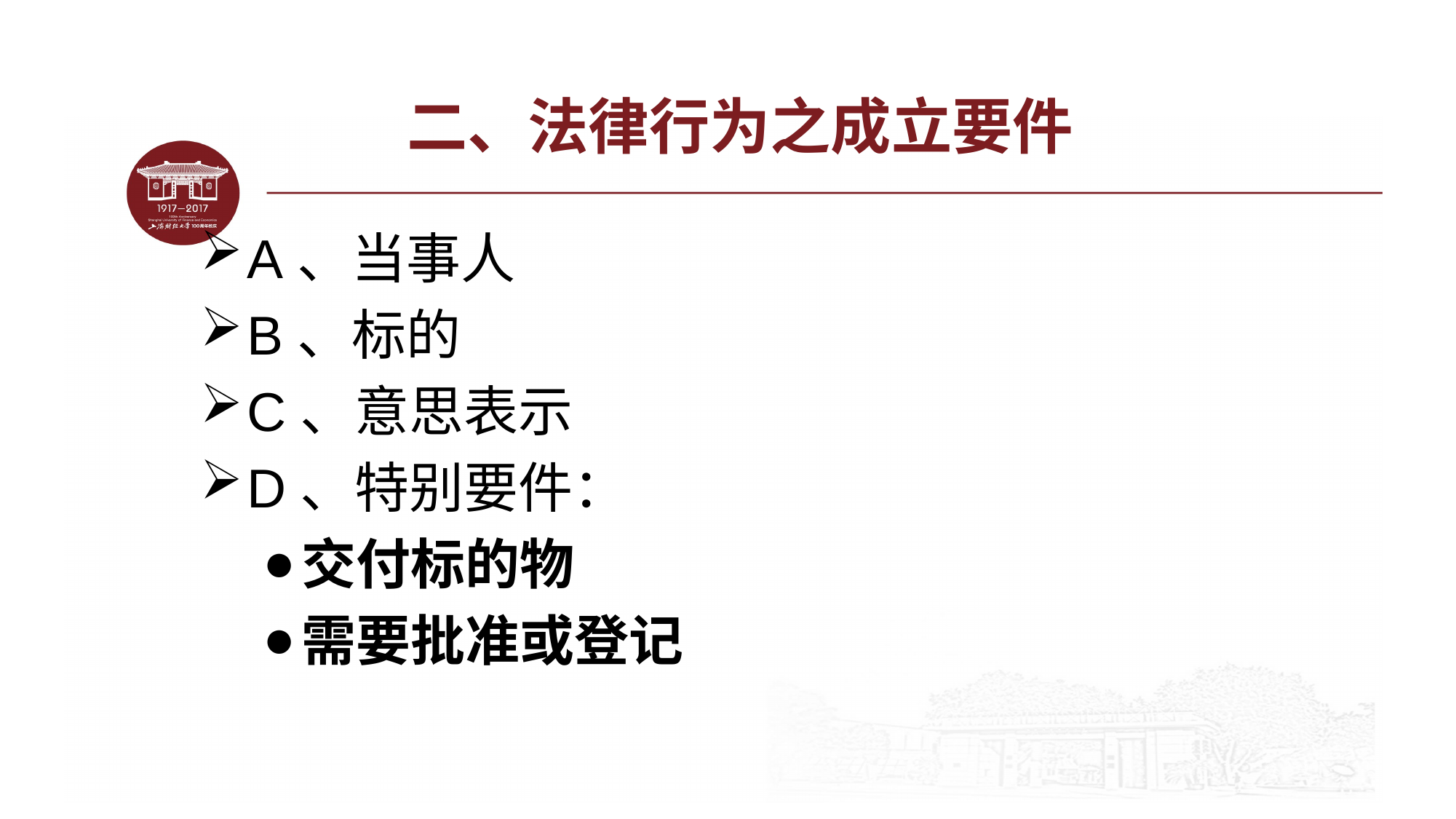

# 二、法律行为之成立要件
A、当事人
B、标的
C、意思表示
D、特别要件：
交付标的物
需要批准或登记